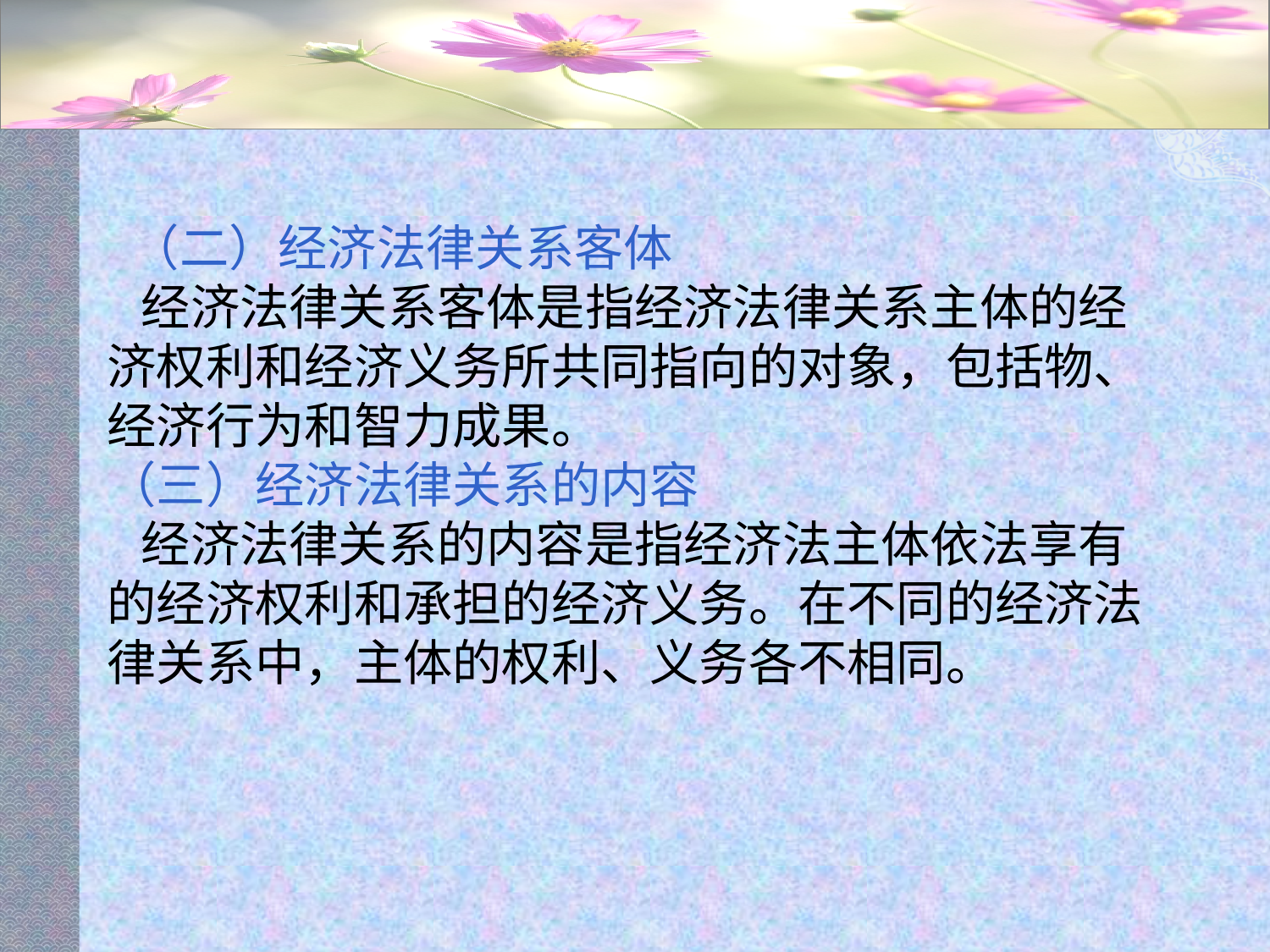

#
 （二）经济法律关系客体
  经济法律关系客体是指经济法律关系主体的经济权利和经济义务所共同指向的对象，包括物、经济行为和智力成果。
（三）经济法律关系的内容
  经济法律关系的内容是指经济法主体依法享有的经济权利和承担的经济义务。在不同的经济法律关系中，主体的权利、义务各不相同。